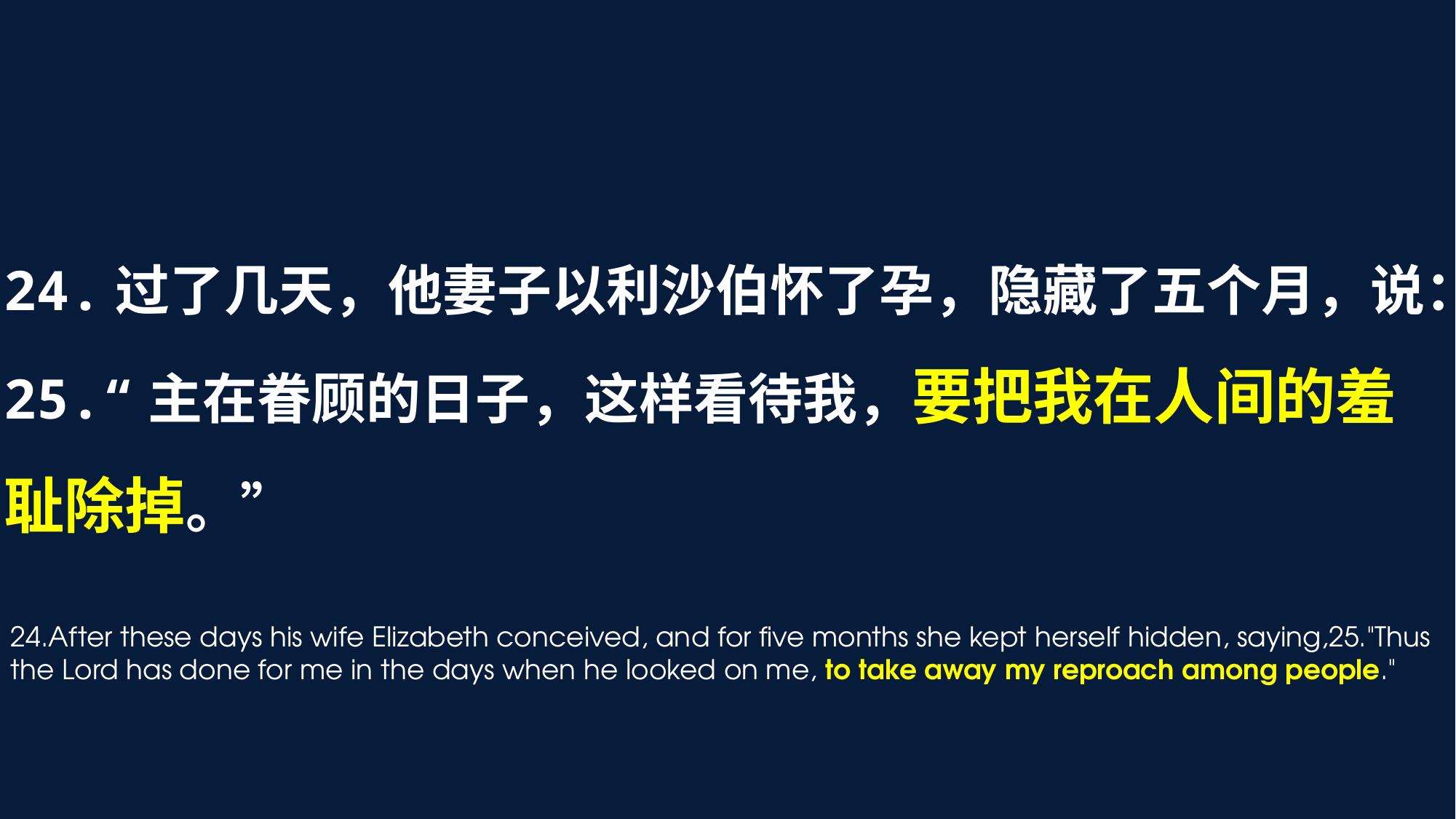

24.过了几天，他妻子以利沙伯怀了孕，隐藏了五个月，说：25.“主在眷顾的日子，这样看待我，要把我在人间的羞耻除掉。”

24.After these days his wife Elizabeth conceived, and for five months she kept herself hidden, saying,25."Thus the Lord has done for me in the days when he looked on me, to take away my reproach among people."